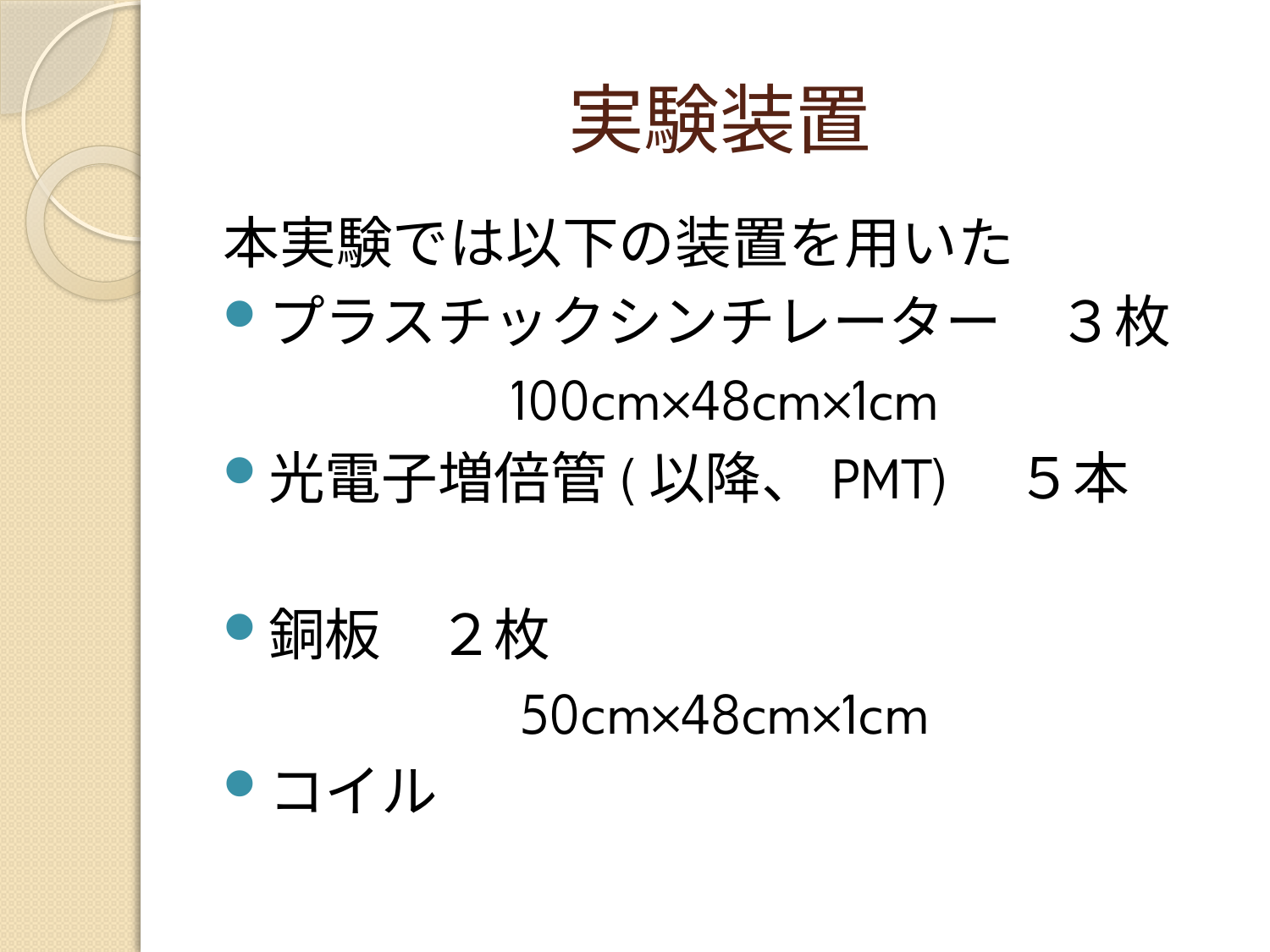

# 実験装置
本実験では以下の装置を用いた
プラスチックシンチレーター　３枚
100cm×48cm×1cm
光電子増倍管(以降、PMT)　５本

銅板　２枚
50cm×48cm×1cm
コイル